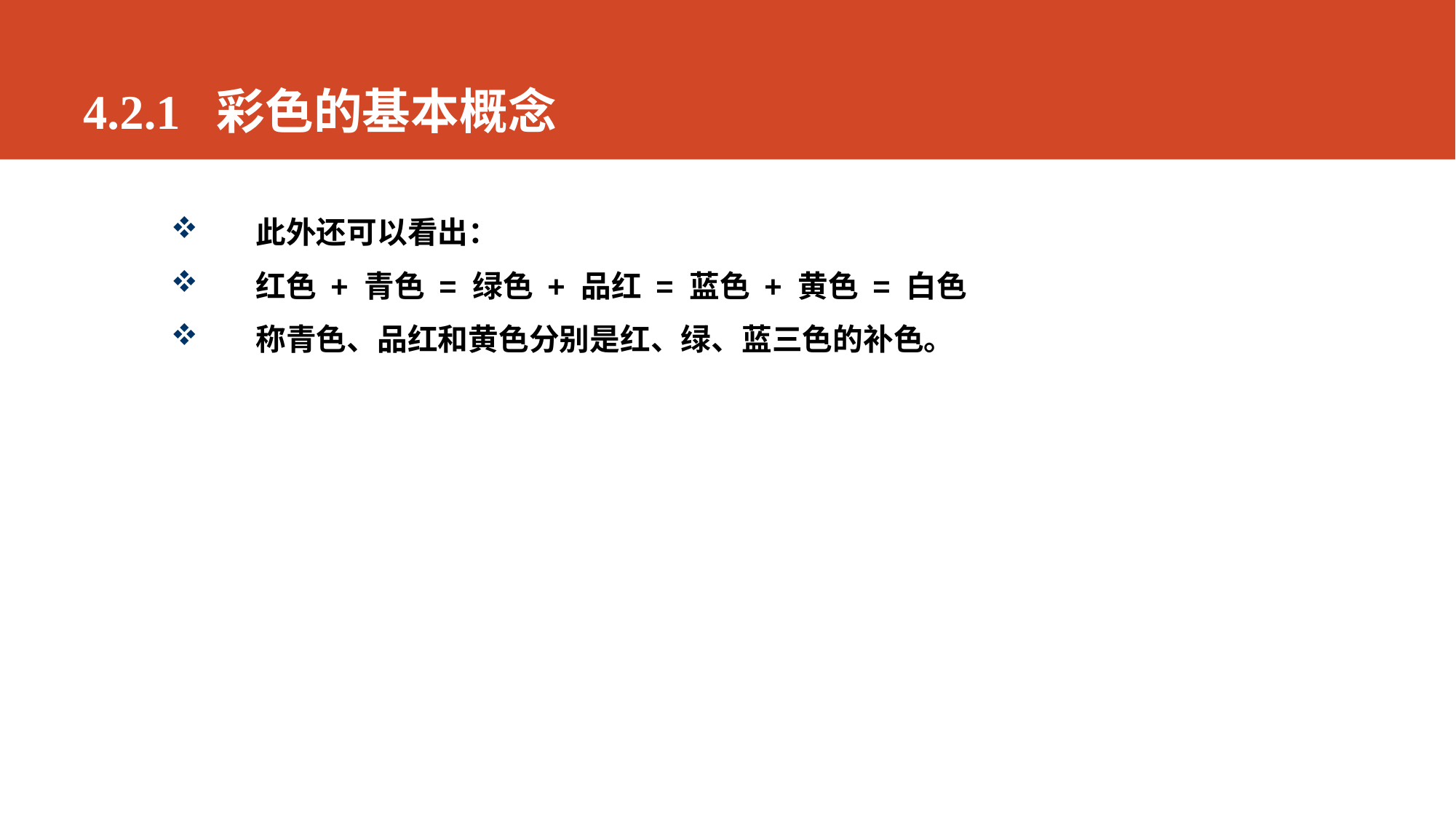

# 4.2.1  彩色的基本概念
此外还可以看出：
红色 + 青色 = 绿色 + 品红 = 蓝色 + 黄色 = 白色
称青色、品红和黄色分别是红、绿、蓝三色的补色。